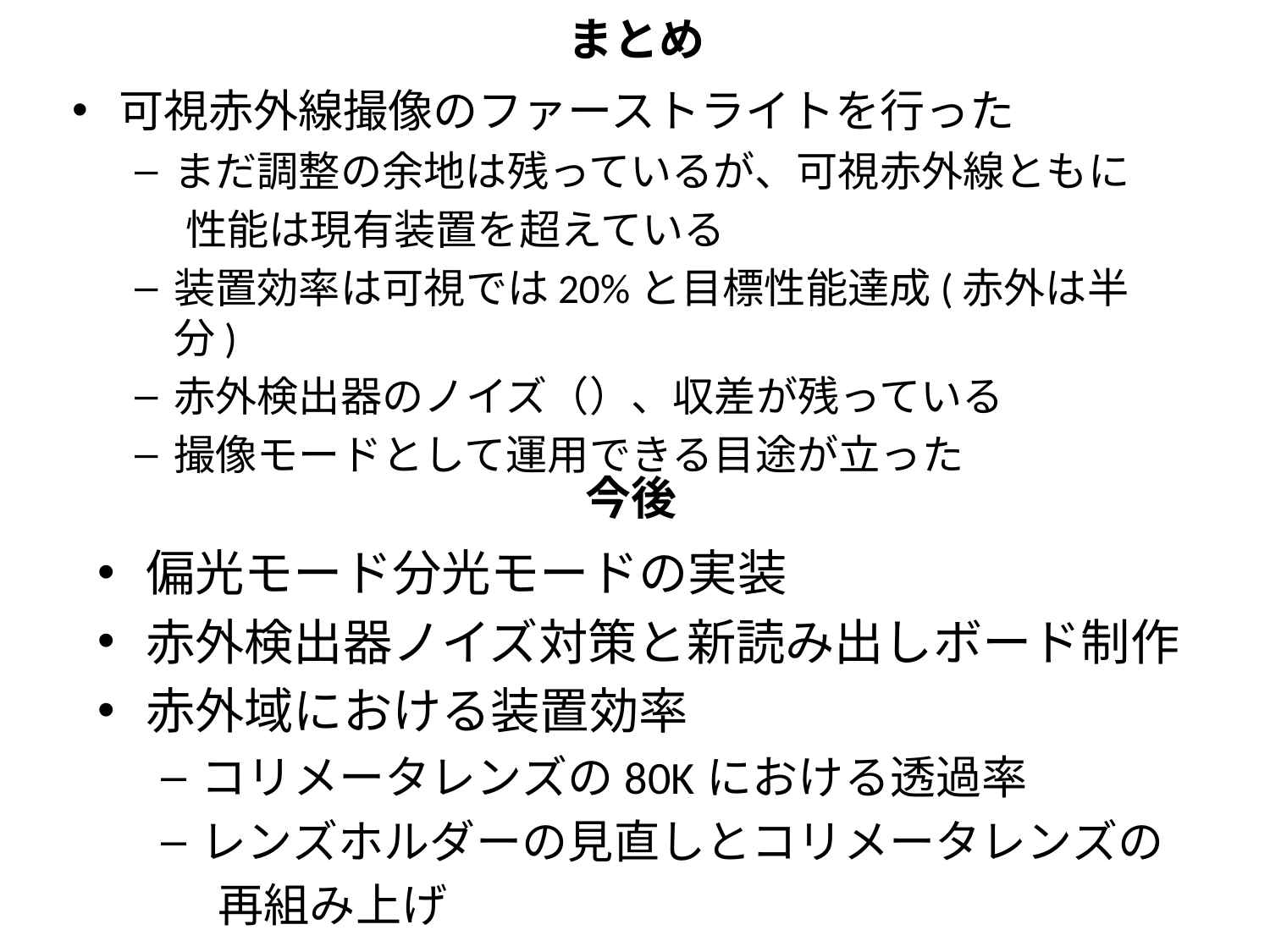

# まとめ
可視赤外線撮像のファーストライトを行った
まだ調整の余地は残っているが、可視赤外線ともに
　 性能は現有装置を超えている
装置効率は可視では20%と目標性能達成(赤外は半分)
赤外検出器のノイズ（）、収差が残っている
撮像モードとして運用できる目途が立った
今後
偏光モード分光モードの実装
赤外検出器ノイズ対策と新読み出しボード制作
赤外域における装置効率
コリメータレンズの80Kにおける透過率
レンズホルダーの見直しとコリメータレンズの
　 再組み上げ